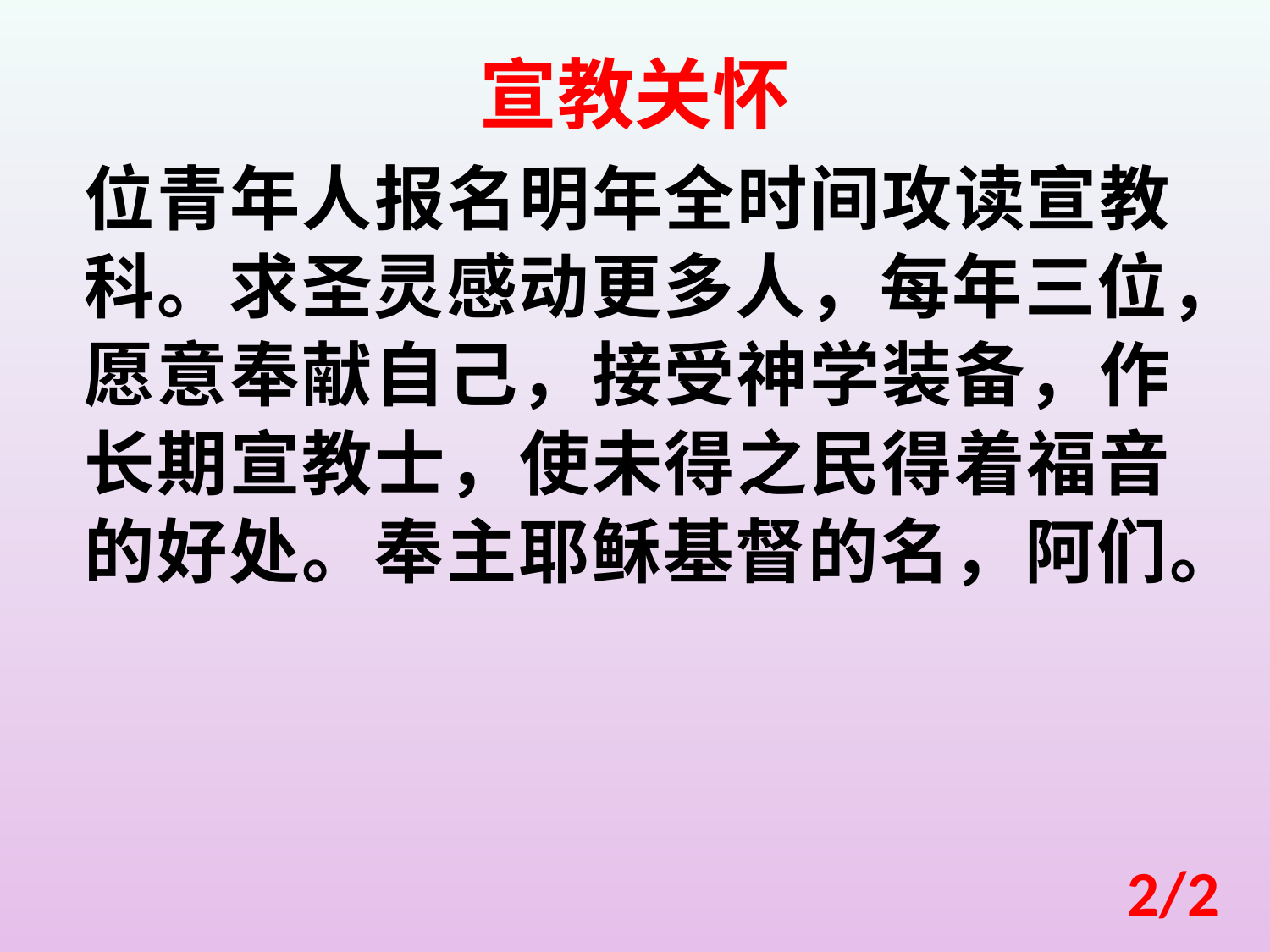

宣教关怀
位青年人报名明年全时间攻读宣教科。求圣灵感动更多人，每年三位，愿意奉献自己，接受神学装备，作长期宣教士，使未得之民得着福音的好处。奉主耶稣基督的名，阿们。
2/2